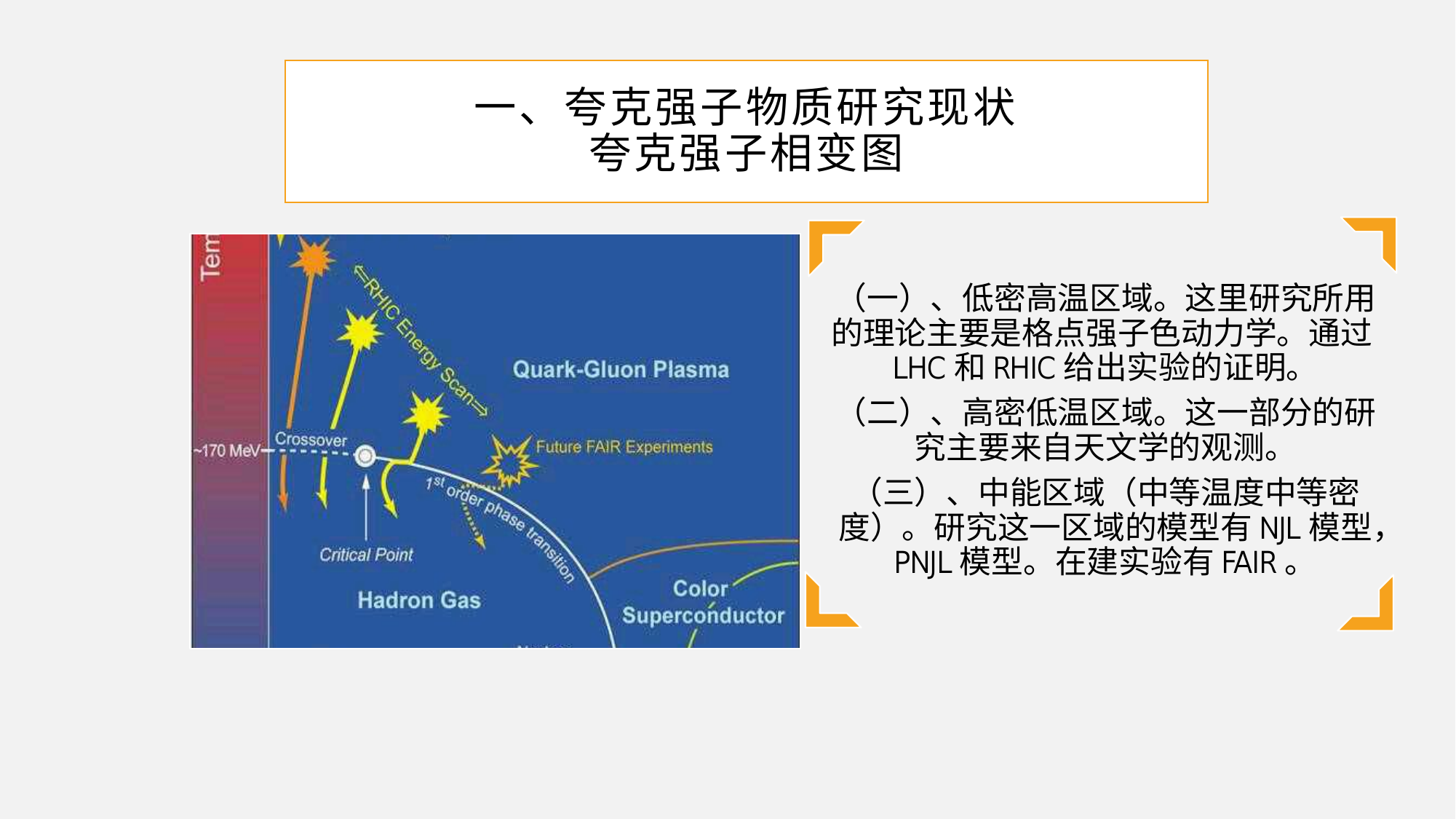

# 一、夸克强子物质研究现状 夸克强子相变图
（一）、低密高温区域。这里研究所用的理论主要是格点强子色动力学。通过LHC和RHIC给出实验的证明。
（二）、高密低温区域。这一部分的研究主要来自天文学的观测。
（三）、中能区域（中等温度中等密度）。研究这一区域的模型有NJL模型，PNJL模型。在建实验有FAIR。